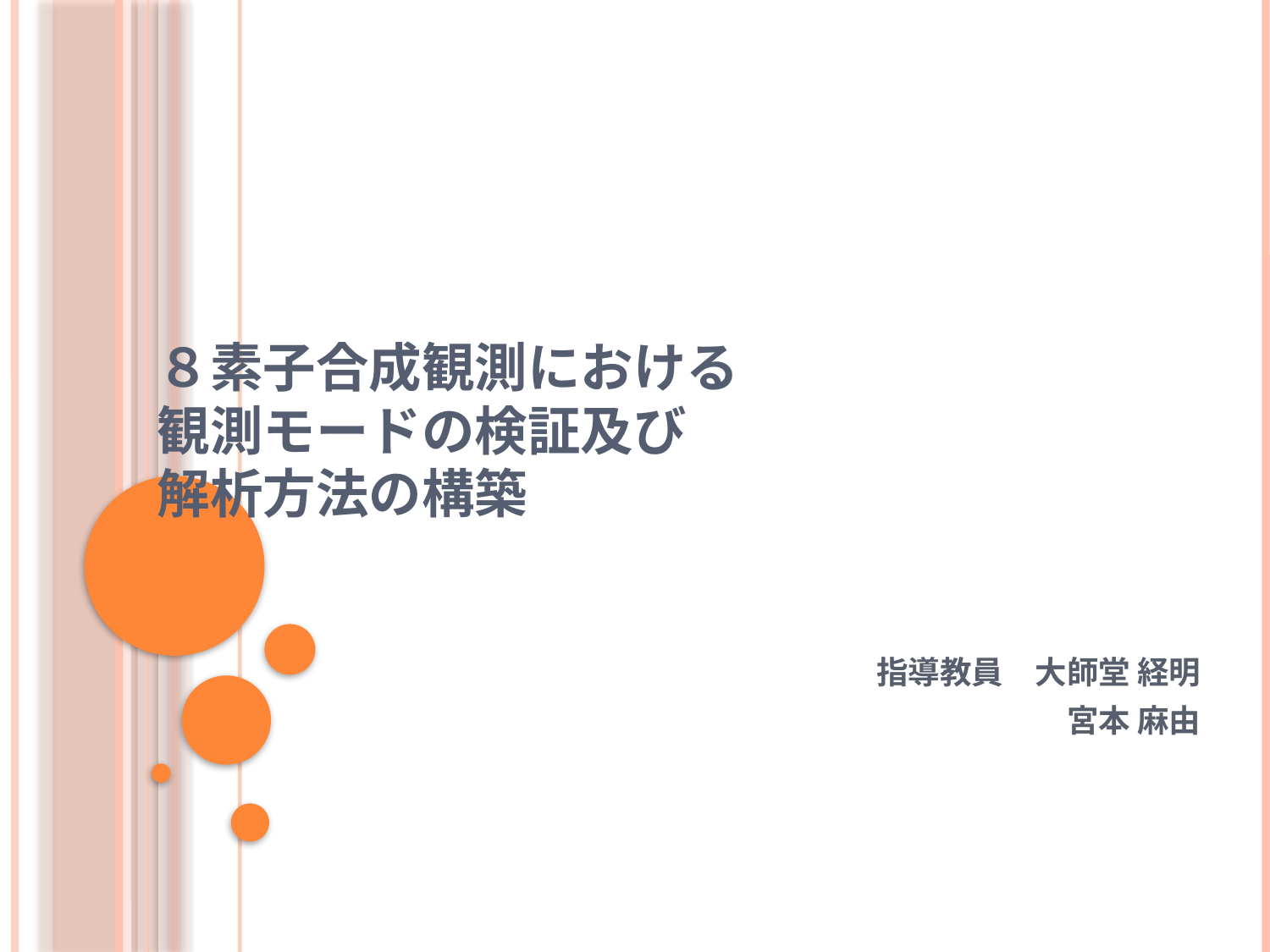

# ８素子合成観測における 観測モードの検証及び 解析方法の構築
指導教員　大師堂 経明
宮本 麻由